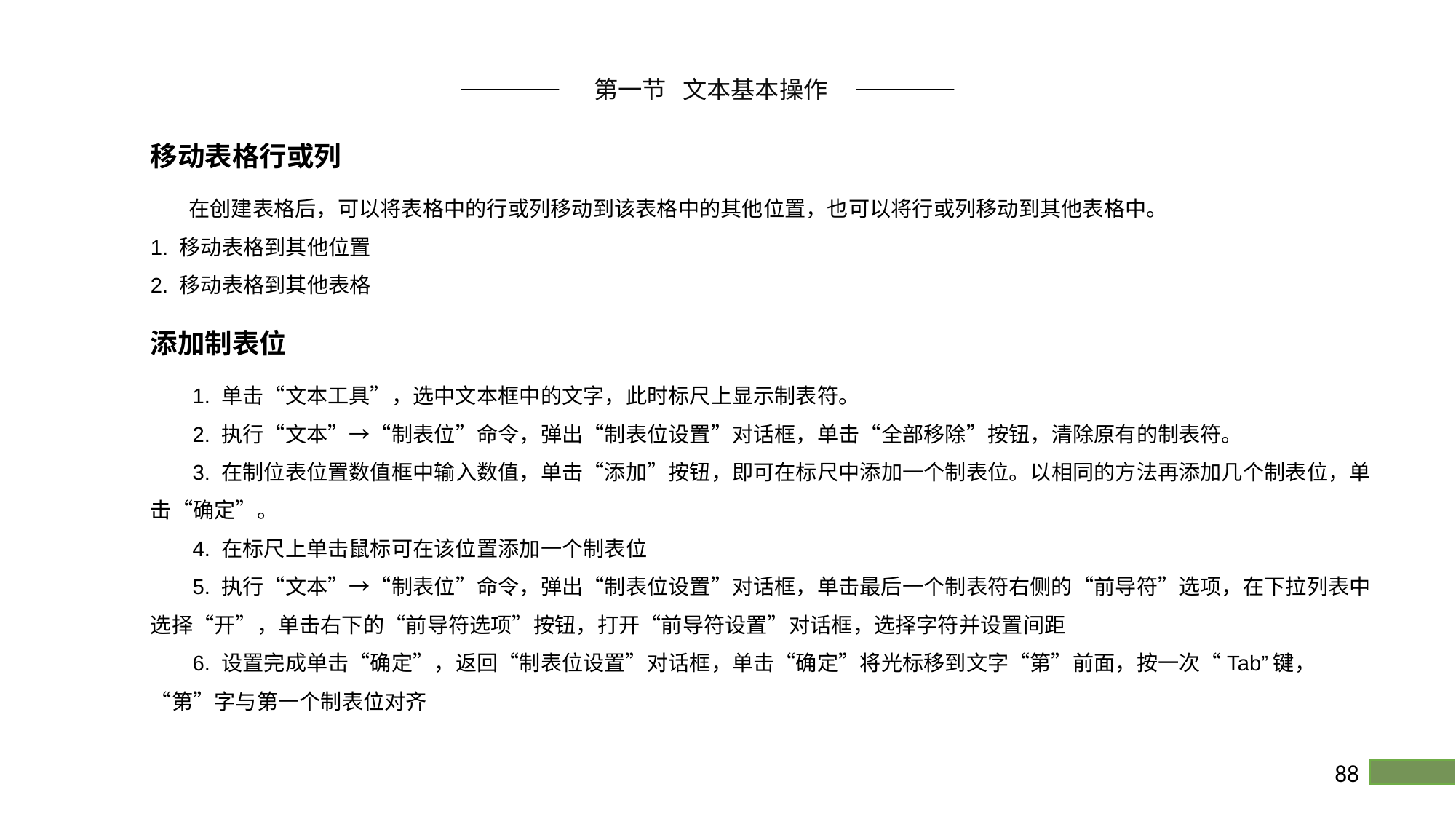

第一节   文本基本操作
移动表格行或列
       在创建表格后，可以将表格中的行或列移动到该表格中的其他位置，也可以将行或列移动到其他表格中。
1. 移动表格到其他位置
2. 移动表格到其他表格
添加制表位
       1. 单击“文本工具”，选中文本框中的文字，此时标尺上显示制表符。
       2. 执行“文本”→“制表位”命令，弹出“制表位设置”对话框，单击“全部移除”按钮，清除原有的制表符。
       3. 在制位表位置数值框中输入数值，单击“添加”按钮，即可在标尺中添加一个制表位。以相同的方法再添加几个制表位，单击“确定”。
       4. 在标尺上单击鼠标可在该位置添加一个制表位
       5. 执行“文本”→“制表位”命令，弹出“制表位设置”对话框，单击最后一个制表符右侧的“前导符”选项，在下拉列表中选择“开”，单击右下的“前导符选项”按钮，打开“前导符设置”对话框，选择字符并设置间距
       6. 设置完成单击“确定”，返回“制表位设置”对话框，单击“确定”将光标移到文字“第”前面，按一次“Tab”键，“第”字与第一个制表位对齐
88